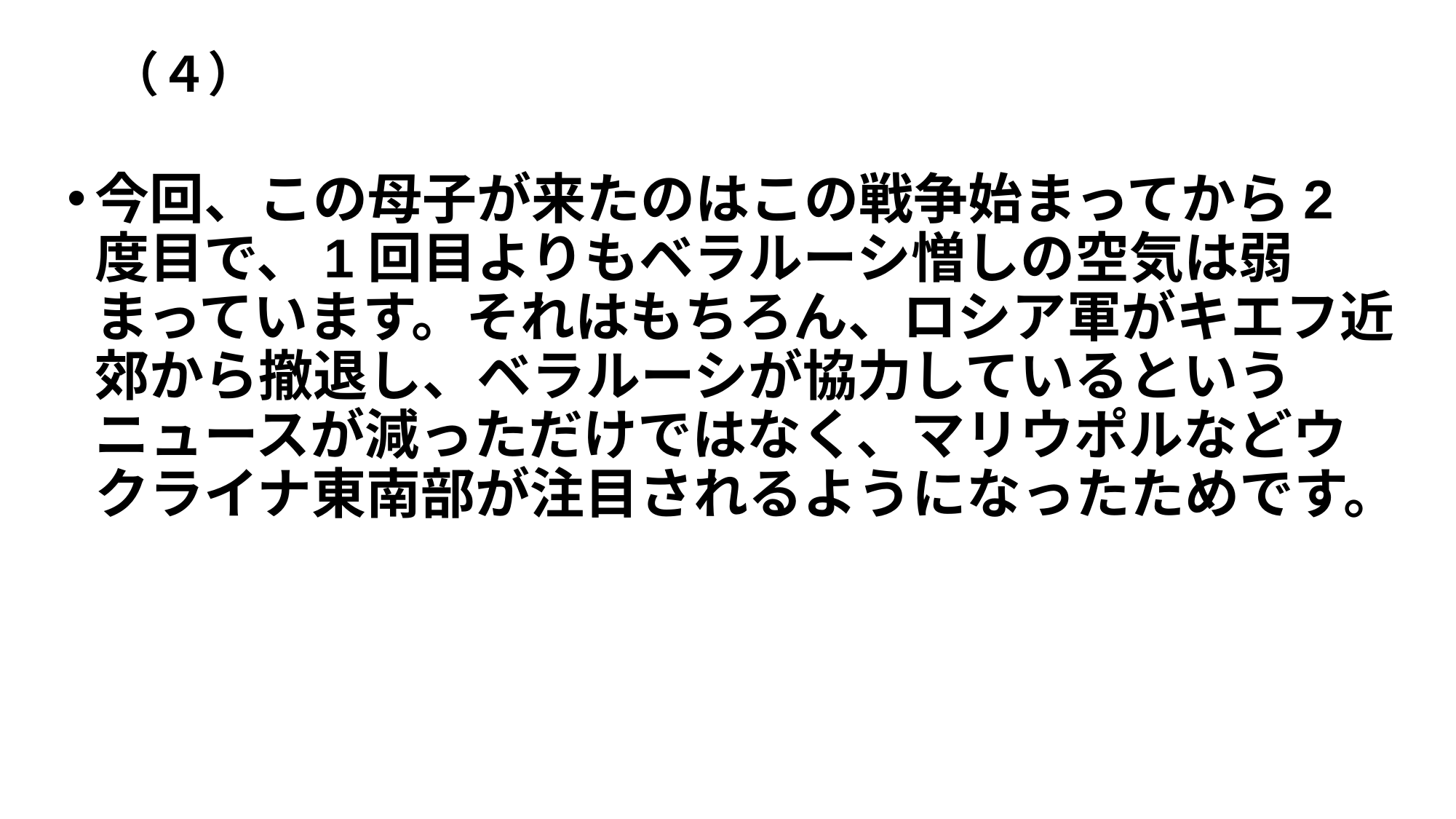

# （４）
今回、この母子が来たのはこの戦争始まってから2度目で、1回目よりもベラルーシ憎しの空気は弱まっています。それはもちろん、ロシア軍がキエフ近郊から撤退し、ベラルーシが協力しているというニュースが減っただけではなく、マリウポルなどウクライナ東南部が注目されるようになったためです。